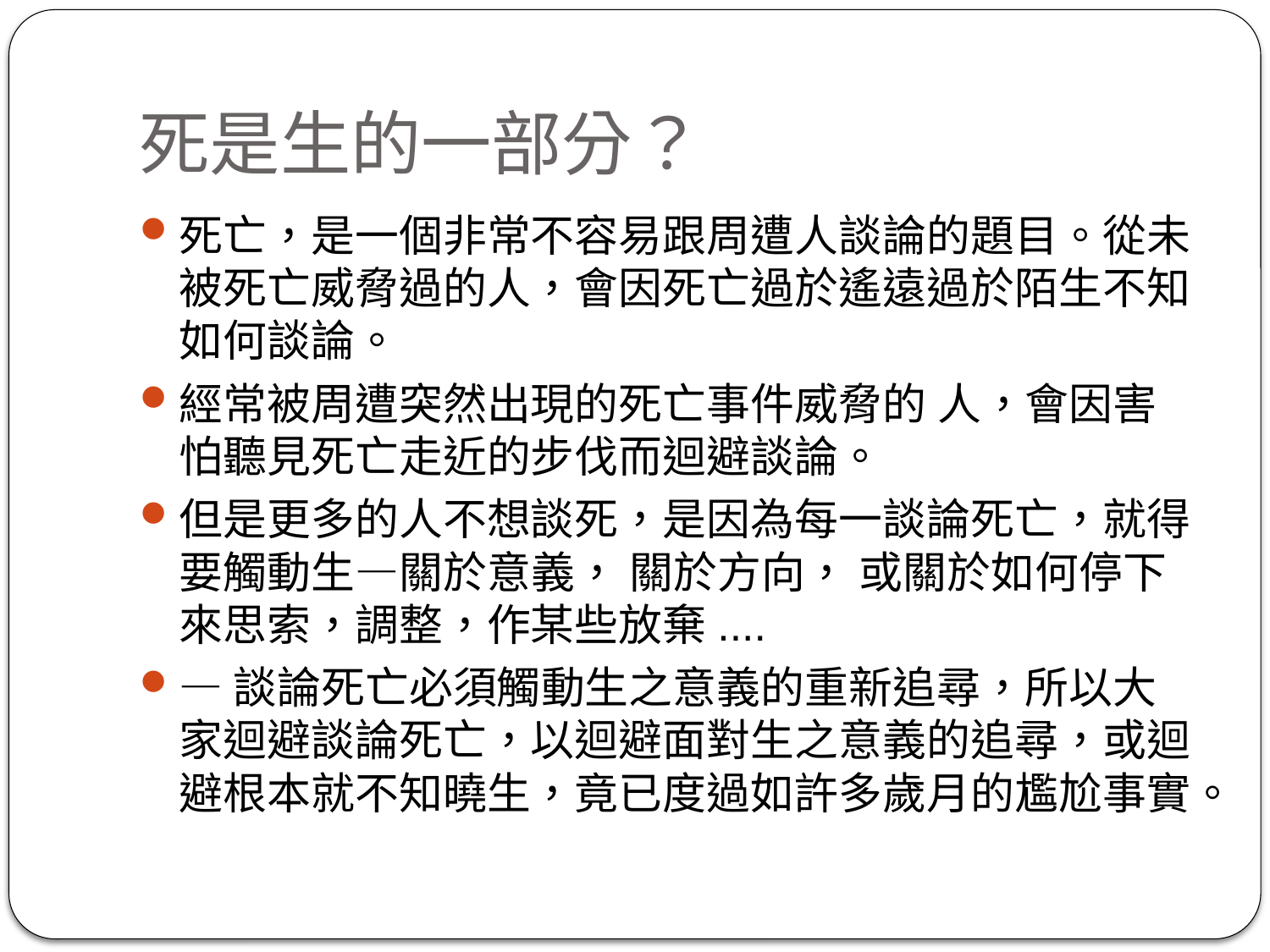

# 死是生的一部分？
死亡，是一個非常不容易跟周遭人談論的題目。從未被死亡威脅過的人，會因死亡過於遙遠過於陌生不知如何談論。
經常被周遭突然出現的死亡事件威脅的 人，會因害怕聽見死亡走近的步伐而迴避談論。
但是更多的人不想談死，是因為每一談論死亡，就得要觸動生—關於意義， 關於方向， 或關於如何停下來思索，調整，作某些放棄....
—談論死亡必須觸動生之意義的重新追尋，所以大家迴避談論死亡，以迴避面對生之意義的追尋，或迴避根本就不知曉生，竟已度過如許多歲月的尷尬事實。